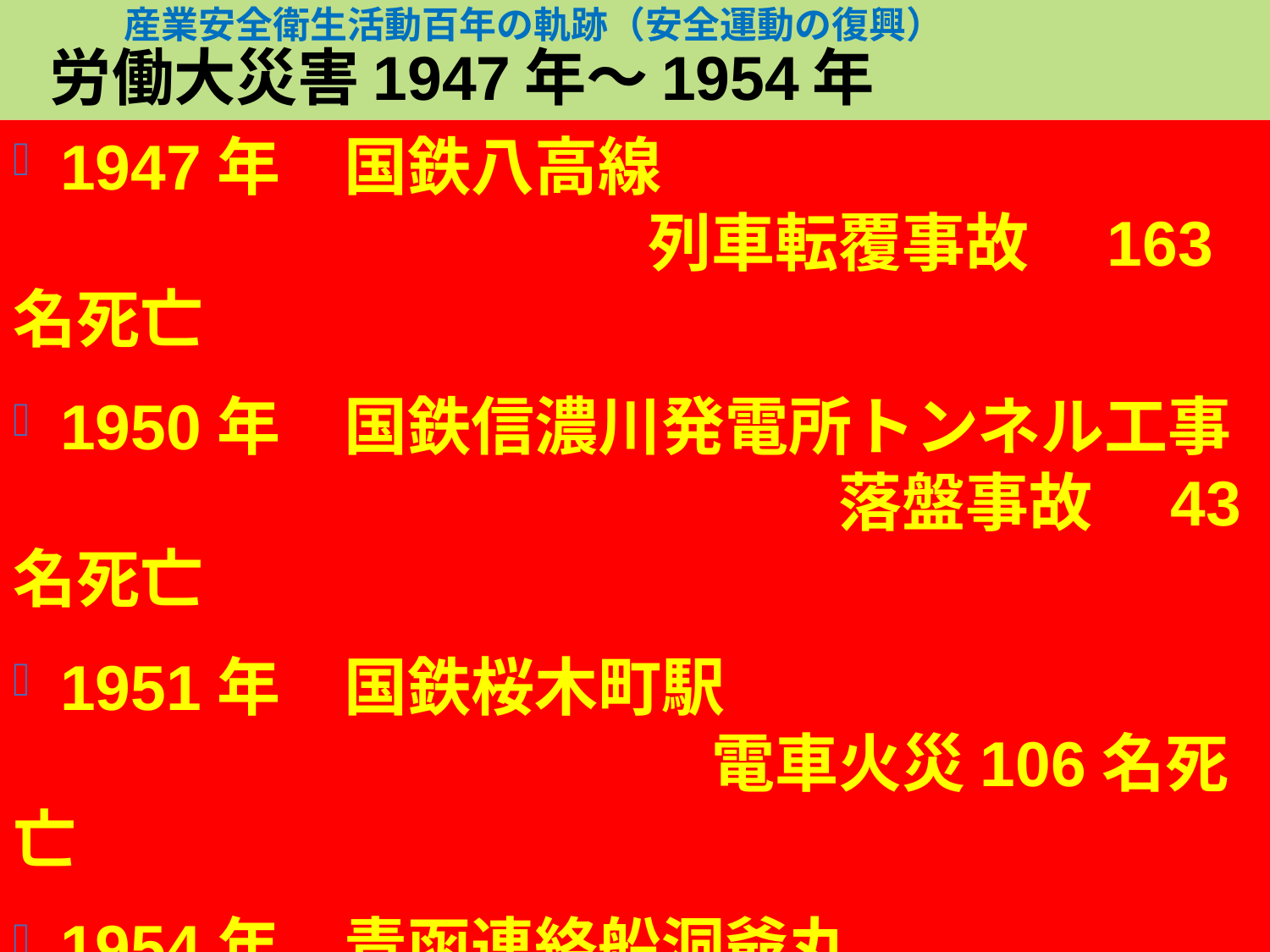

# 産業安全衛生活動百年の軌跡（安全運動の復興）　 　労働大災害1947年～1954年
1947年　国鉄八高線
　　　　　　　　　　列車転覆事故　163名死亡
1950年　国鉄信濃川発電所トンネル工事
　　　　　　　　　　　　　落盤事故　43名死亡
1951年　国鉄桜木町駅
　　　　　　　　　　　電車火災106名死亡
1954年　青函連絡船洞爺丸
　　　　　　　　　　　座礁転覆1155名死亡